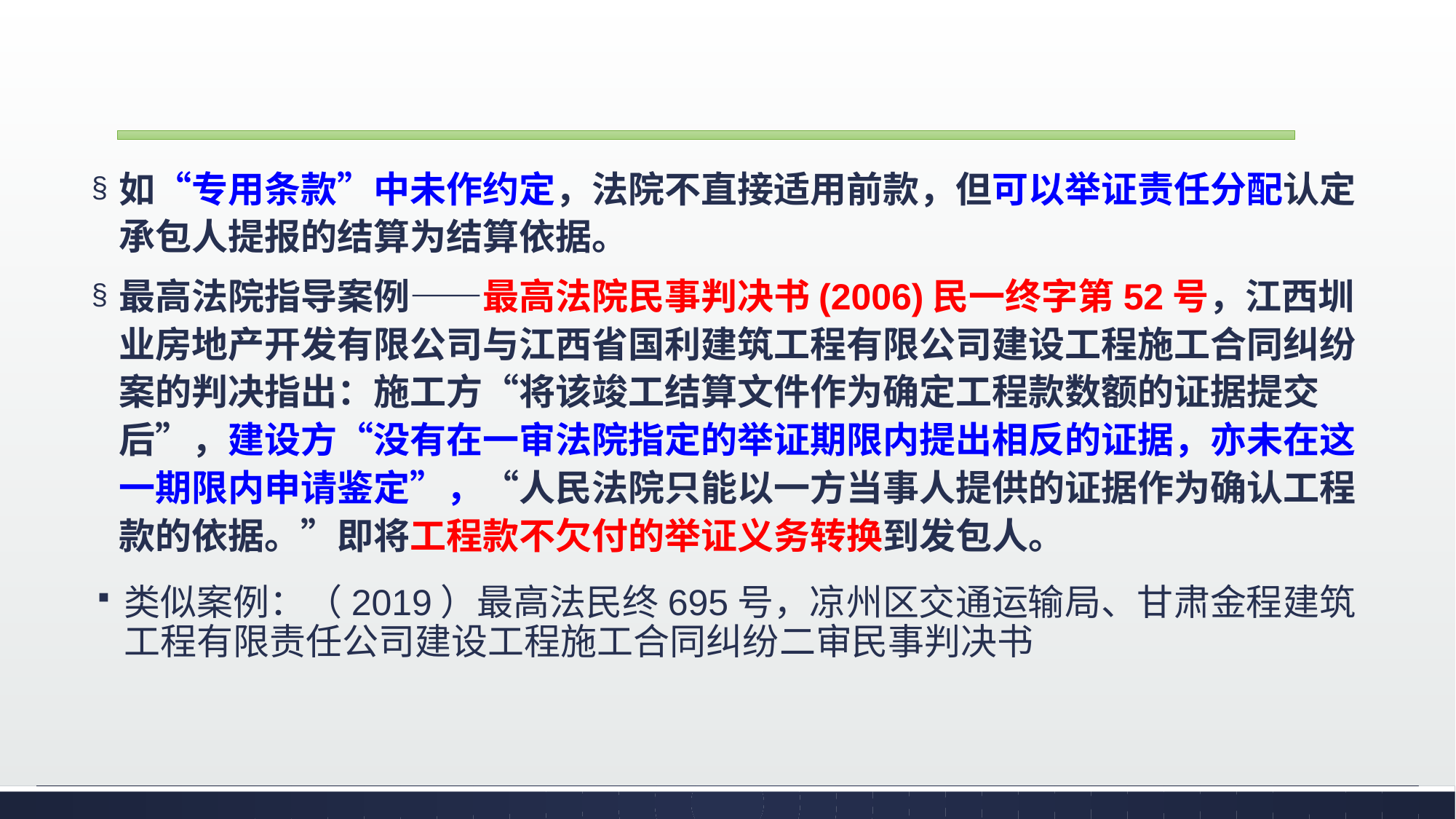

#

如“专用条款”中未作约定，法院不直接适用前款，但可以举证责任分配认定承包人提报的结算为结算依据。
最高法院指导案例——最高法院民事判决书(2006)民一终字第52号，江西圳业房地产开发有限公司与江西省国利建筑工程有限公司建设工程施工合同纠纷案的判决指出：施工方“将该竣工结算文件作为确定工程款数额的证据提交后”，建设方“没有在一审法院指定的举证期限内提出相反的证据，亦未在这一期限内申请鉴定”，“人民法院只能以一方当事人提供的证据作为确认工程款的依据。”即将工程款不欠付的举证义务转换到发包人。
类似案例：（2019）最高法民终695号，凉州区交通运输局、甘肃金程建筑工程有限责任公司建设工程施工合同纠纷二审民事判决书